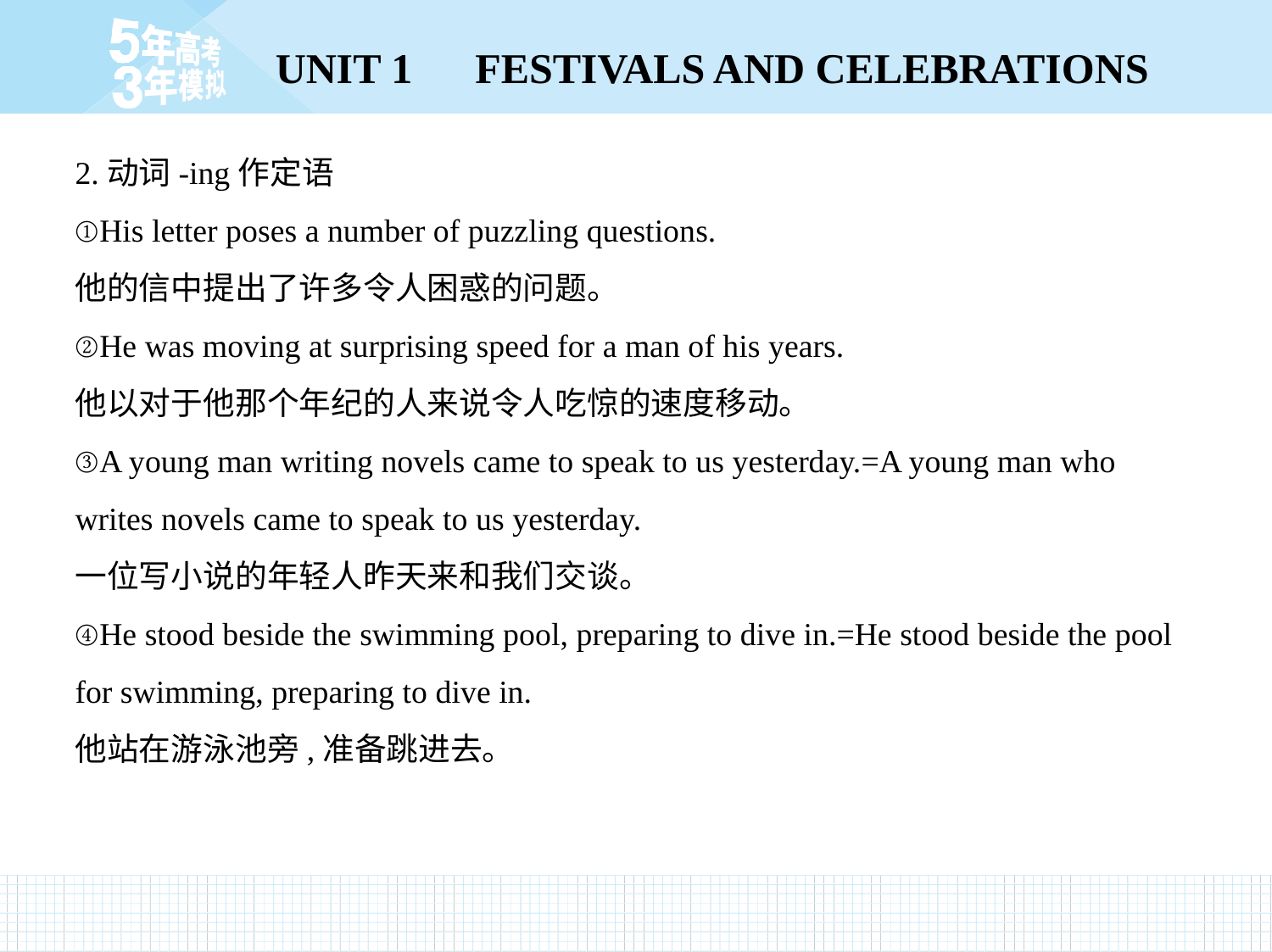

2.动词-ing作定语
①His letter poses a number of puzzling questions.
他的信中提出了许多令人困惑的问题。
②He was moving at surprising speed for a man of his years.
他以对于他那个年纪的人来说令人吃惊的速度移动。
③A young man writing novels came to speak to us yesterday.=A young man who
writes novels came to speak to us yesterday.
一位写小说的年轻人昨天来和我们交谈。
④He stood beside the swimming pool, preparing to dive in.=He stood beside the pool
for swimming, preparing to dive in.
他站在游泳池旁,准备跳进去。